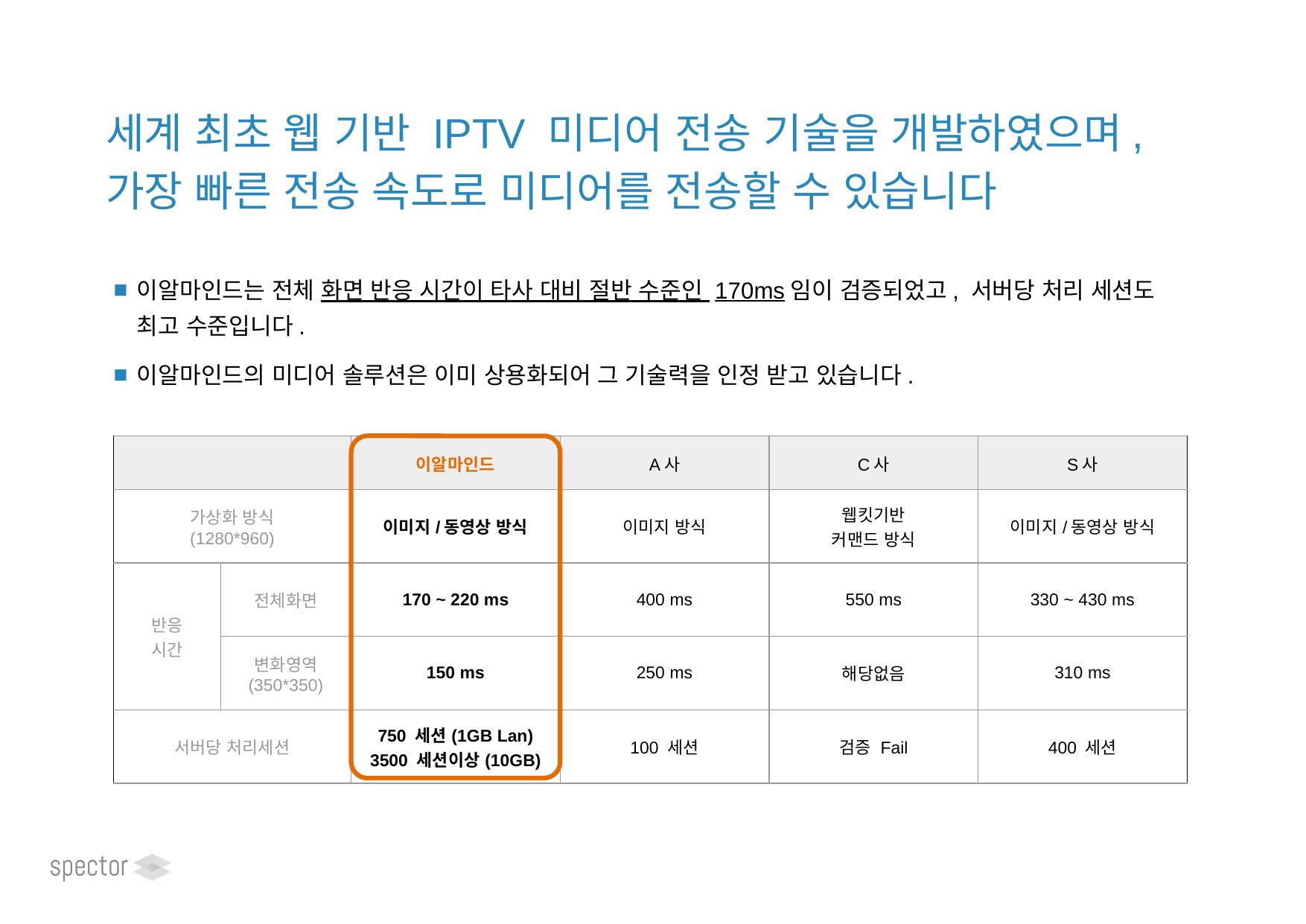

세계 최초 웹 기반 IPTV 미디어 전송 기술을 개발하였으며,
가장 빠른 전송 속도로 미디어를 전송할 수 있습니다
이알마인드는 전체 화면 반응 시간이 타사 대비 절반 수준인 170ms임이 검증되었고, 서버당 처리 세션도 최고 수준입니다.
이알마인드의 미디어 솔루션은 이미 상용화되어 그 기술력을 인정 받고 있습니다.

|  |  | 이알마인드 | A사 | C사 | S사 |
| --- | --- | --- | --- | --- | --- |
| 가상화 방식 (1280\*960) |  | 이미지/동영상 방식 | 이미지 방식 | 웹킷기반 커맨드 방식 | 이미지/동영상 방식 |
| 반응 시간 | 전체화면 | 170 ~ 220 ms | 400 ms | 550 ms | 330 ~ 430 ms |
|  | 변화영역 (350\*350) | 150 ms | 250 ms | 해당없음 | 310 ms |
| 서버당 처리세션 |  | 750 세션(1GB Lan) 3500 세션이상(10GB) | 100 세션 | 검증 Fail | 400 세션 |